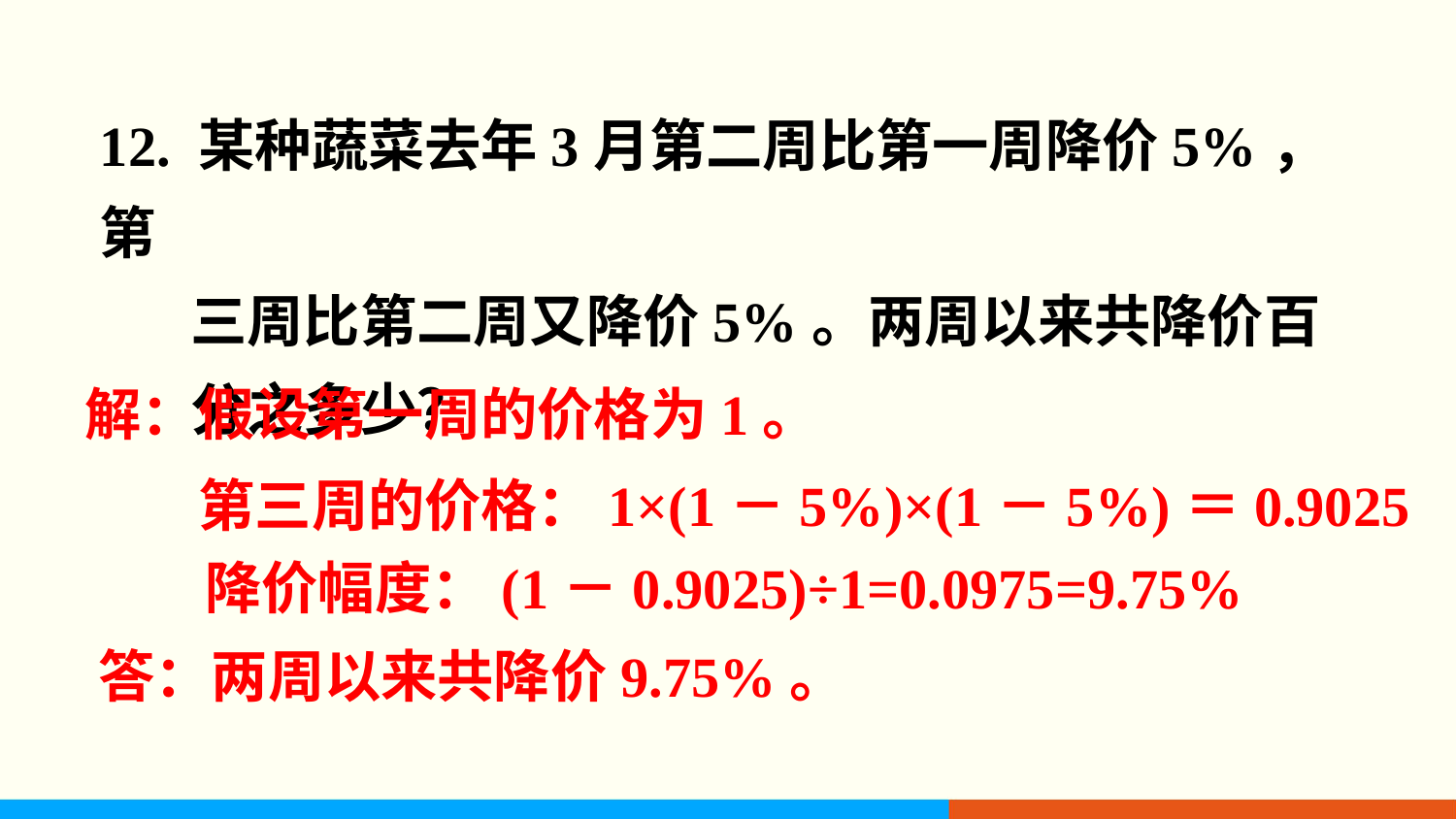

12. 某种蔬菜去年3月第二周比第一周降价5%，第
      三周比第二周又降价5%。两周以来共降价百
      分之多少？
解：假设第一周的价格为1。
第三周的价格：1×(1－5%)×(1－5%)＝0.9025
降价幅度：(1－0.9025)÷1=0.0975=9.75%
答：两周以来共降价9.75%。